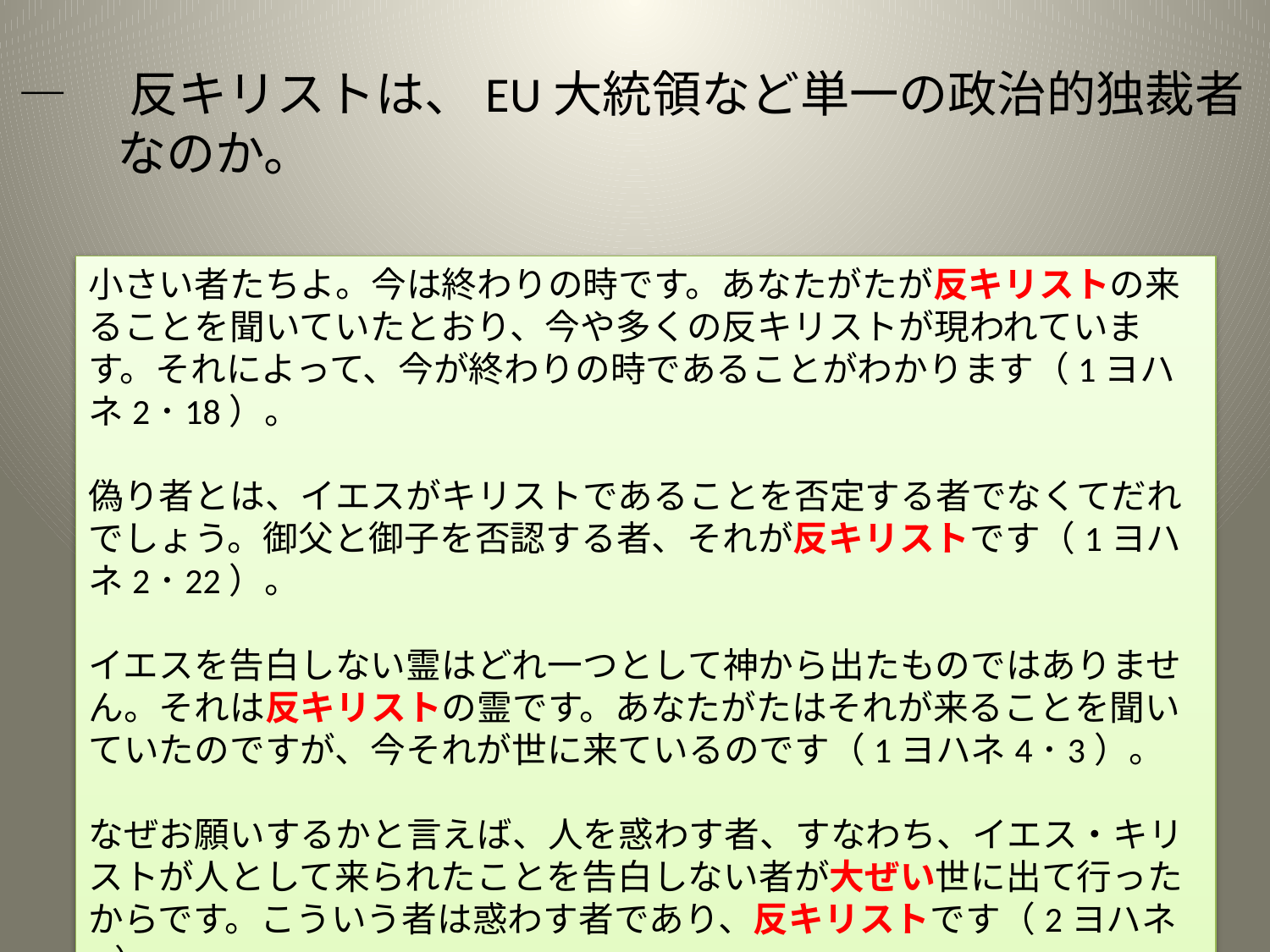

―　反キリストは、EU大統領など単一の政治的独裁者
　　なのか。
小さい者たちよ。今は終わりの時です。あなたがたが反キリストの来ることを聞いていたとおり、今や多くの反キリストが現われています。それによって、今が終わりの時であることがわかります（1ヨハネ2･18）。

偽り者とは、イエスがキリストであることを否定する者でなくてだれでしょう。御父と御子を否認する者、それが反キリストです（1ヨハネ2･22）。

イエスを告白しない霊はどれ一つとして神から出たものではありません。それは反キリストの霊です。あなたがたはそれが来ることを聞いていたのですが、今それが世に来ているのです（1ヨハネ4･3）。

なぜお願いするかと言えば、人を惑わす者、すなわち、イエス・キリストが人として来られたことを告白しない者が大ぜい世に出て行ったからです。こういう者は惑わす者であり、反キリストです（2ヨハネ7）。